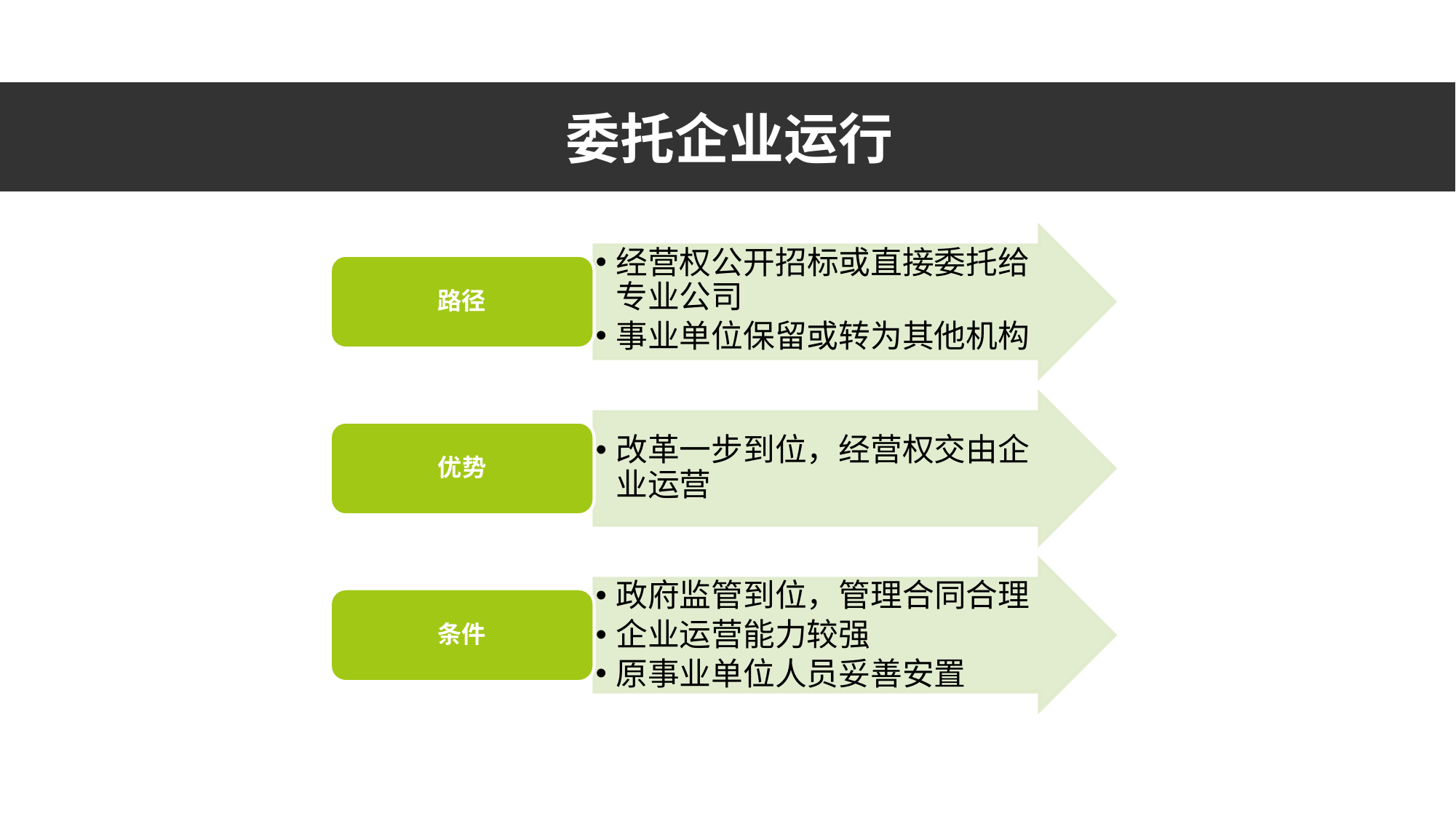

# 委托企业运行

经营权公开招标或直接委托给专业公司
事业单位保留或转为其他机构

路径

改革一步到位，经营权交由企业运营

优势

政府监管到位，管理合同合理
企业运营能力较强
原事业单位人员妥善安置

条件